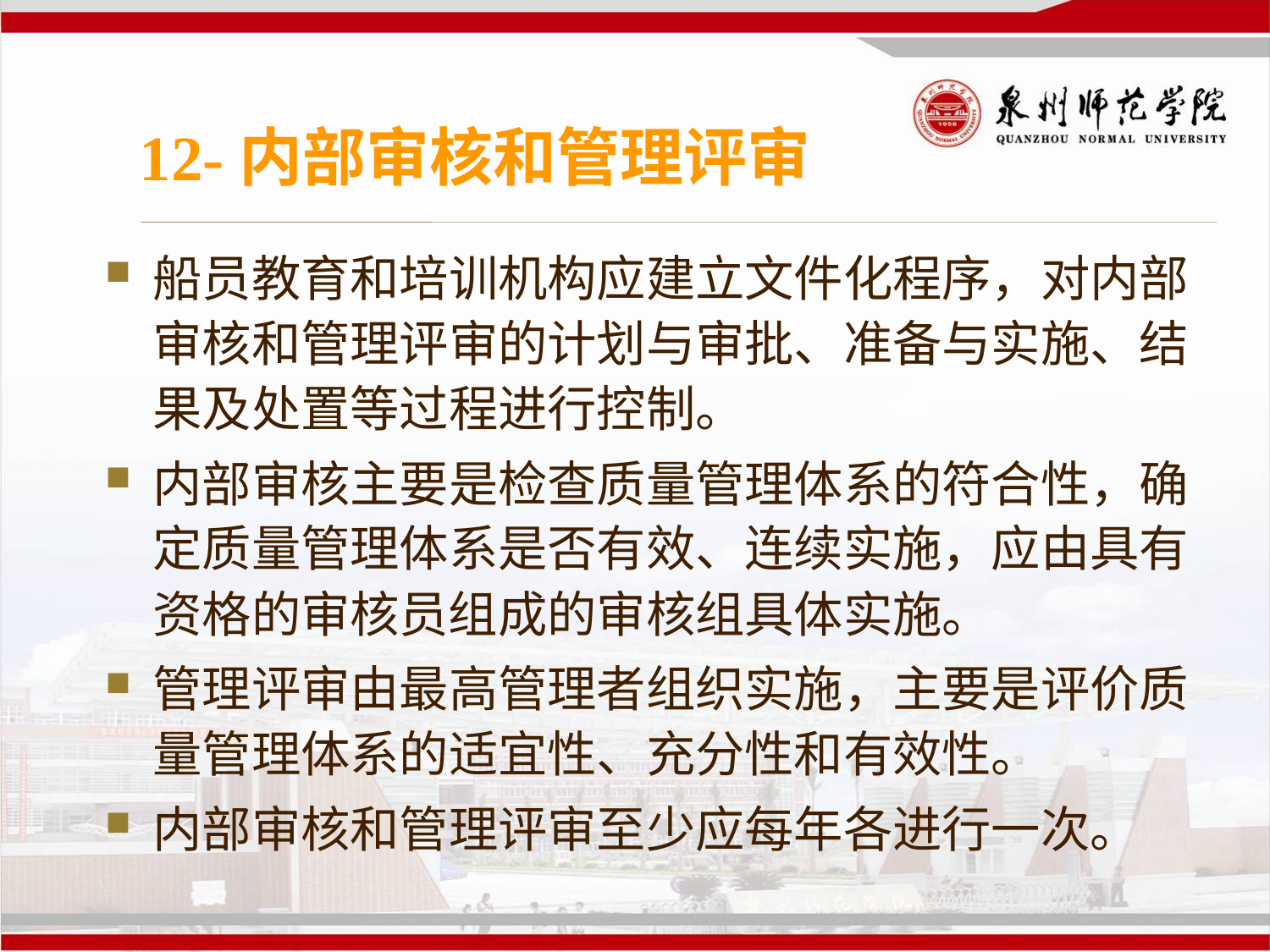

# 12-内部审核和管理评审
船员教育和培训机构应建立文件化程序，对内部审核和管理评审的计划与审批、准备与实施、结果及处置等过程进行控制。
内部审核主要是检查质量管理体系的符合性，确定质量管理体系是否有效、连续实施，应由具有资格的审核员组成的审核组具体实施。
管理评审由最高管理者组织实施，主要是评价质量管理体系的适宜性、充分性和有效性。
内部审核和管理评审至少应每年各进行一次。